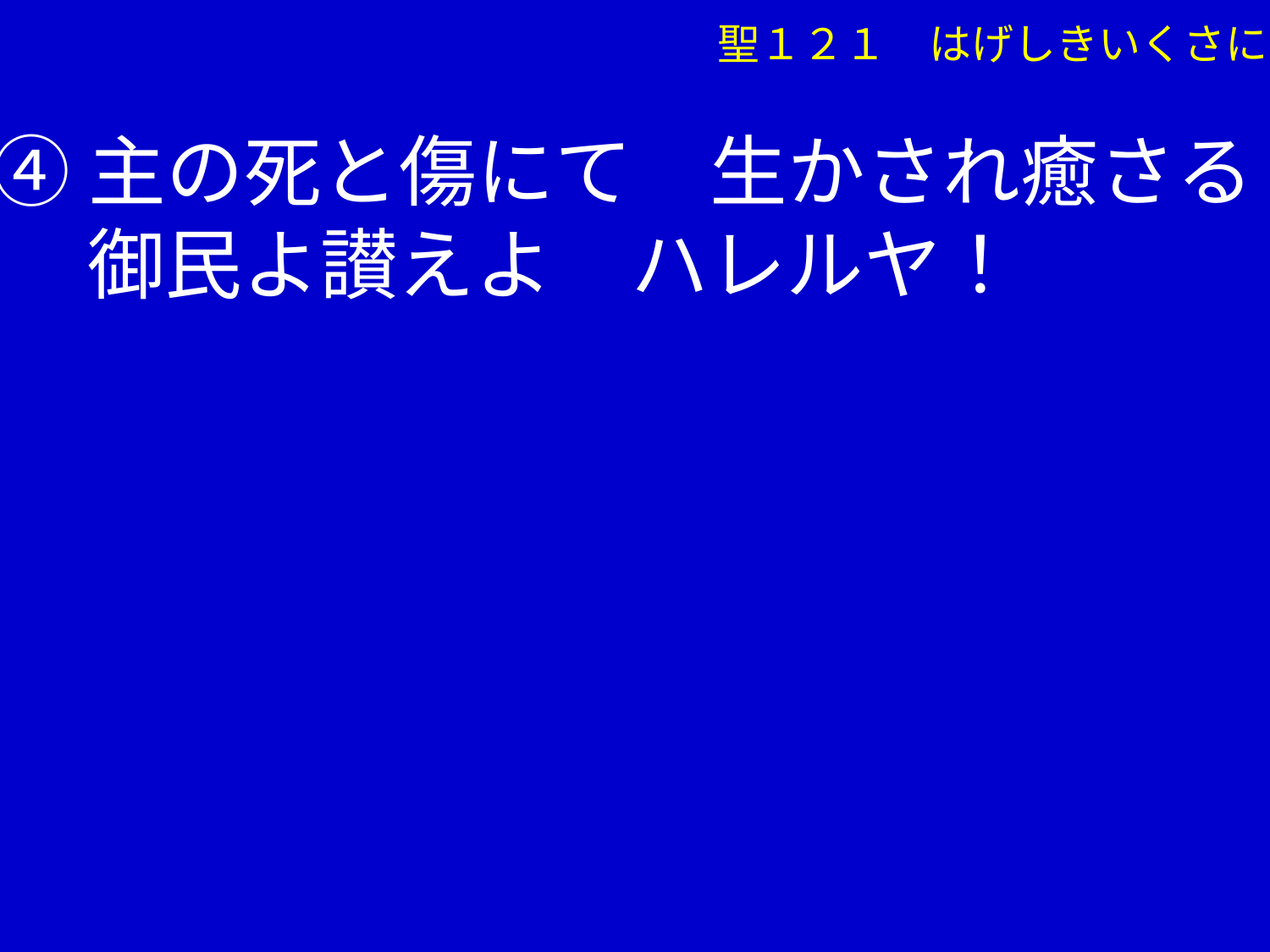

聖１２１　はげしきいくさに
④主の死と傷にて　生かされ癒さる
　 御民よ讃えよ　ハレルヤ！